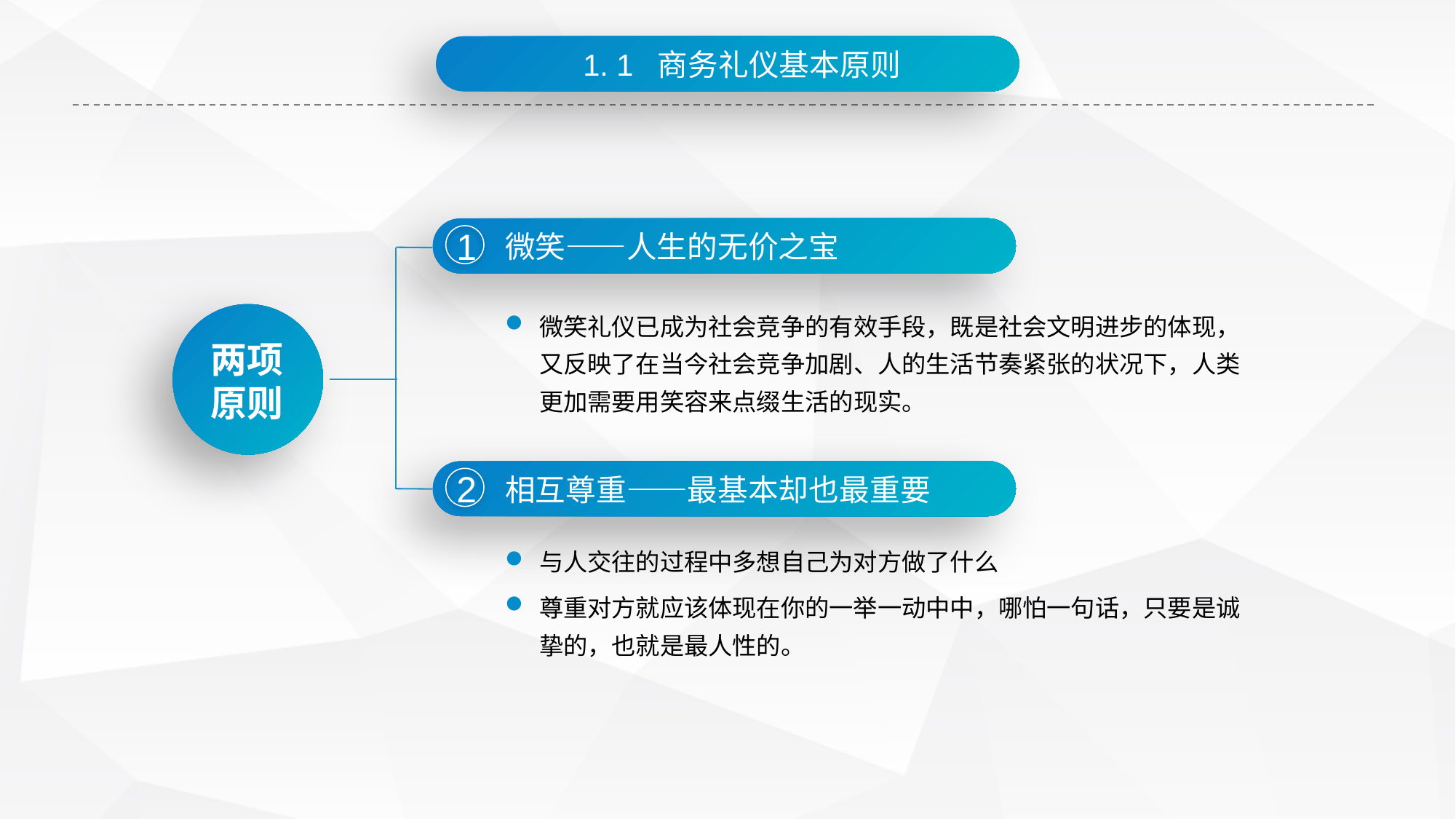

1. 1  商务礼仪基本原则
1

微笑——人生的无价之宝
微笑礼仪已成为社会竞争的有效手段，既是社会文明进步的体现，又反映了在当今社会竞争加剧、人的生活节奏紧张的状况下，人类更加需要用笑容来点缀生活的现实。

两项
原则
2

相互尊重——最基本却也最重要
与人交往的过程中多想自己为对方做了什么
尊重对方就应该体现在你的一举一动中中，哪怕一句话，只要是诚挚的，也就是最人性的。